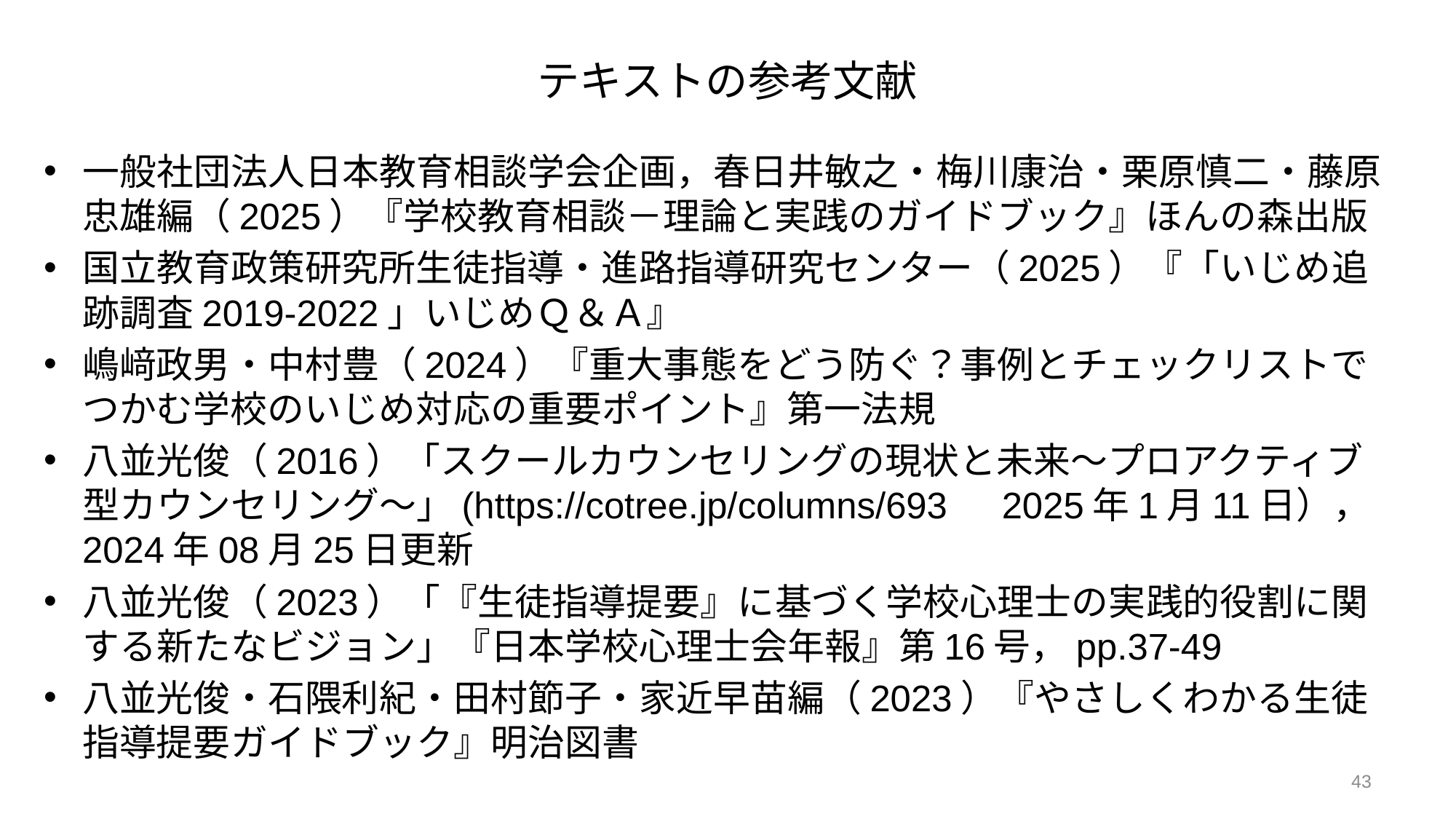

# テキストの参考文献

一般社団法人日本教育相談学会企画，春日井敏之・梅川康治・栗原慎二・藤原忠雄編（2025）『学校教育相談－理論と実践のガイドブック』ほんの森出版
国立教育政策研究所生徒指導・進路指導研究センター（2025）『「いじめ追跡調査2019-2022」いじめＱ＆Ａ』
嶋﨑政男・中村豊（2024）『重大事態をどう防ぐ？事例とチェックリストでつかむ学校のいじめ対応の重要ポイント』第一法規
八並光俊（2016）「スクールカウンセリングの現状と未来〜プロアクティブ型カウンセリング〜」(https://cotree.jp/columns/693　2025年1月11日），2024年08月25日更新
八並光俊（2023）「『生徒指導提要』に基づく学校心理士の実践的役割に関する新たなビジョン」『日本学校心理士会年報』第16号，pp.37-49
八並光俊・石隈利紀・田村節子・家近早苗編（2023）『やさしくわかる生徒指導提要ガイドブック』明治図書

43